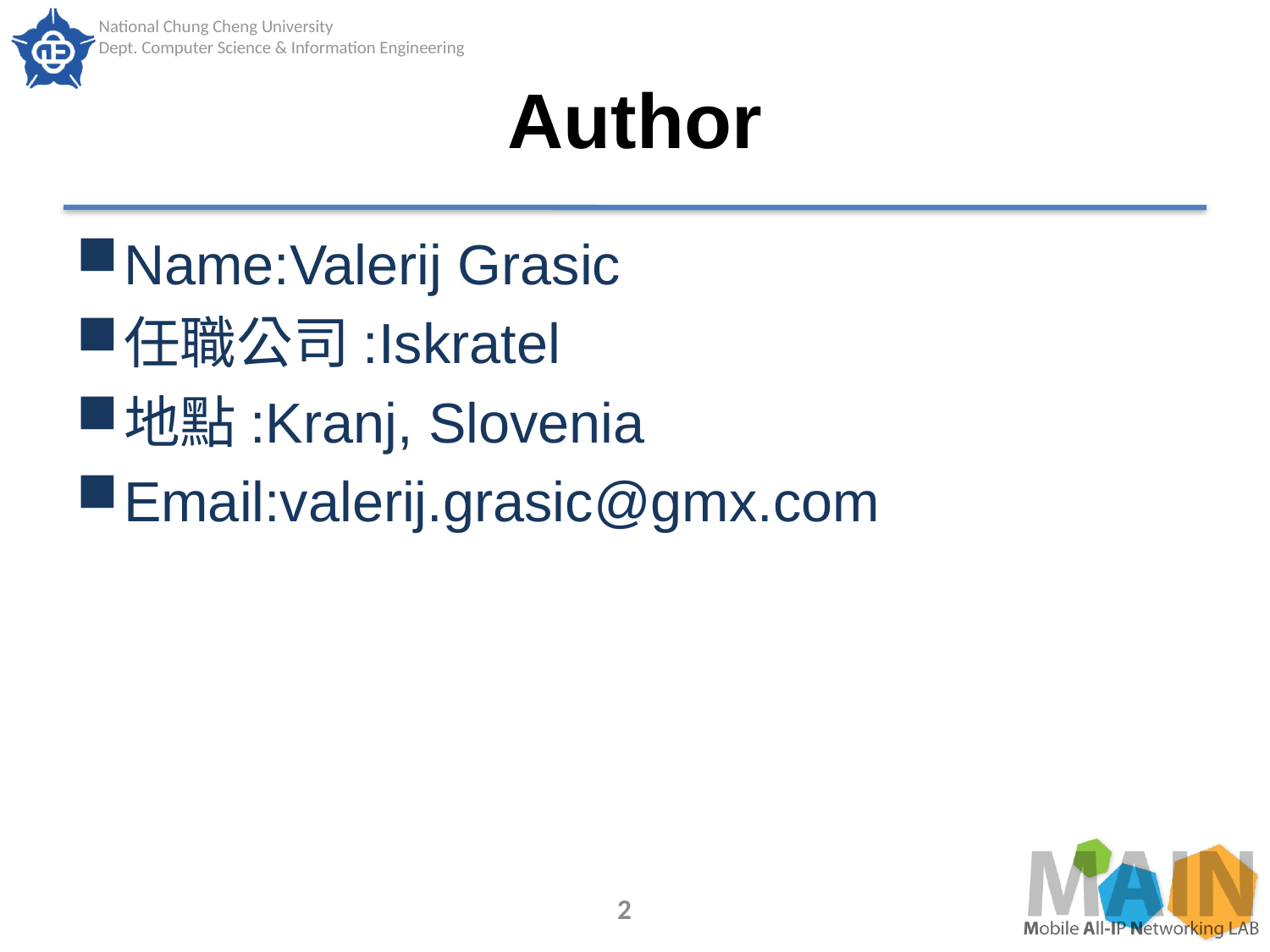

# Author
Name:Valerij Grasic
任職公司:Iskratel
地點:Kranj, Slovenia
Email:valerij.grasic@gmx.com
2